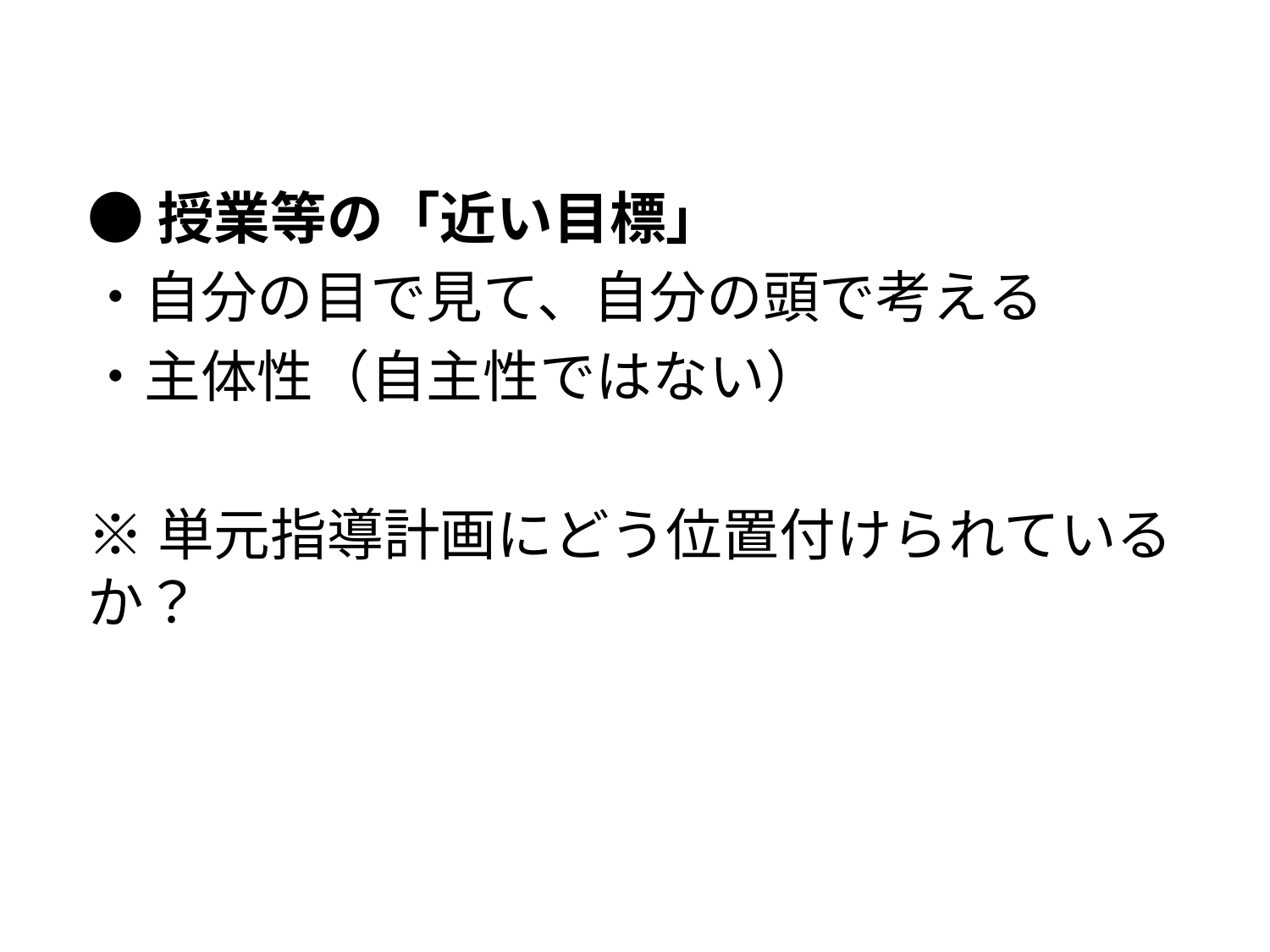

●授業等の「近い目標」
・自分の目で見て、自分の頭で考える
・主体性（自主性ではない）

※単元指導計画にどう位置付けられているか？